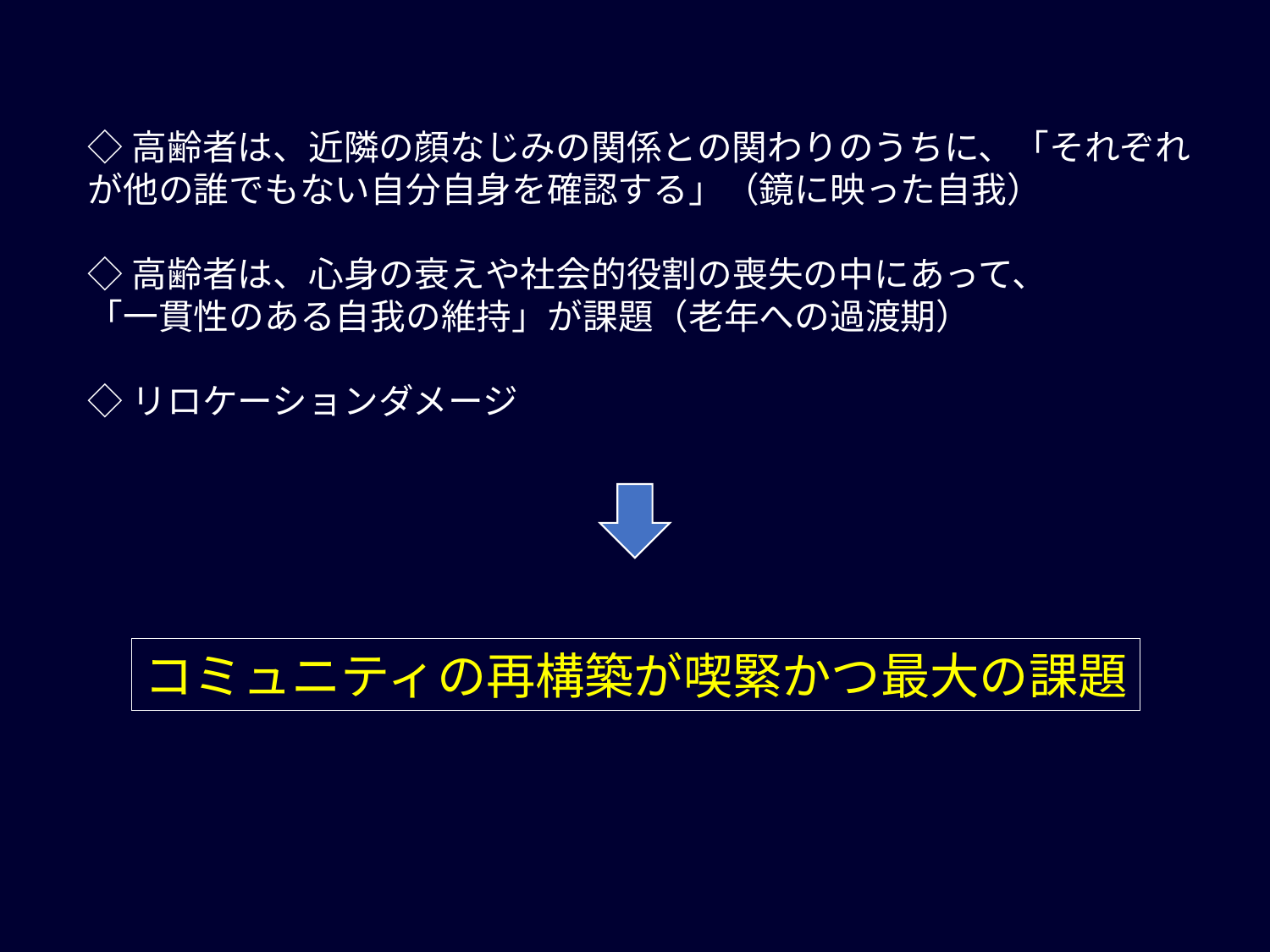

◇高齢者は、近隣の顔なじみの関係との関わりのうちに、「それぞれ
が他の誰でもない自分自身を確認する」（鏡に映った自我）

◇高齢者は、心身の衰えや社会的役割の喪失の中にあって、
「一貫性のある自我の維持」が課題（老年への過渡期）

◇リロケーションダメージ

コミュニティの再構築が喫緊かつ最大の課題